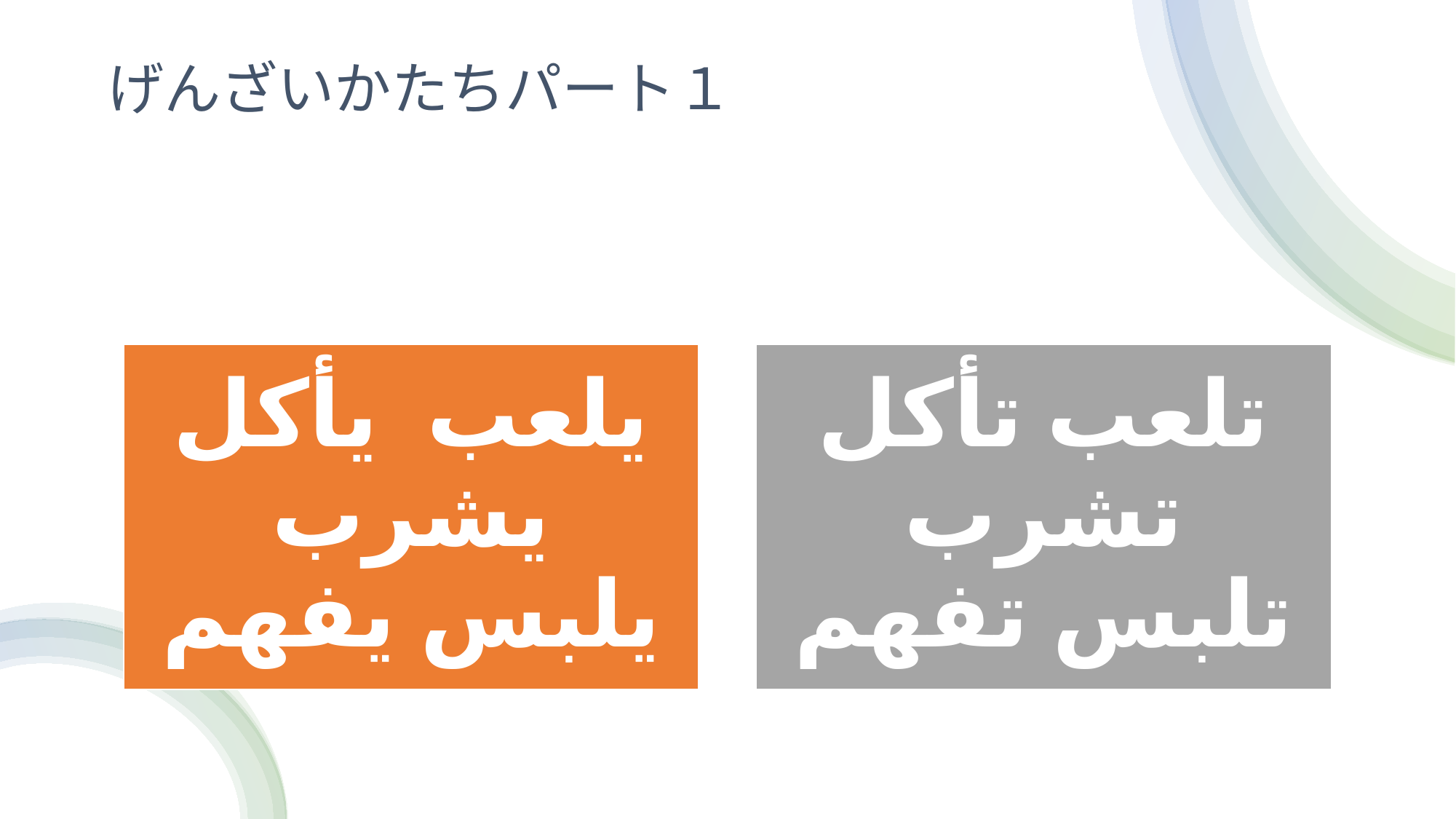

# げんざいかたちパート１
يلعب  يأكل يشرب يلبس يفهم
تلعب تأكل تشرب تلبس تفهم